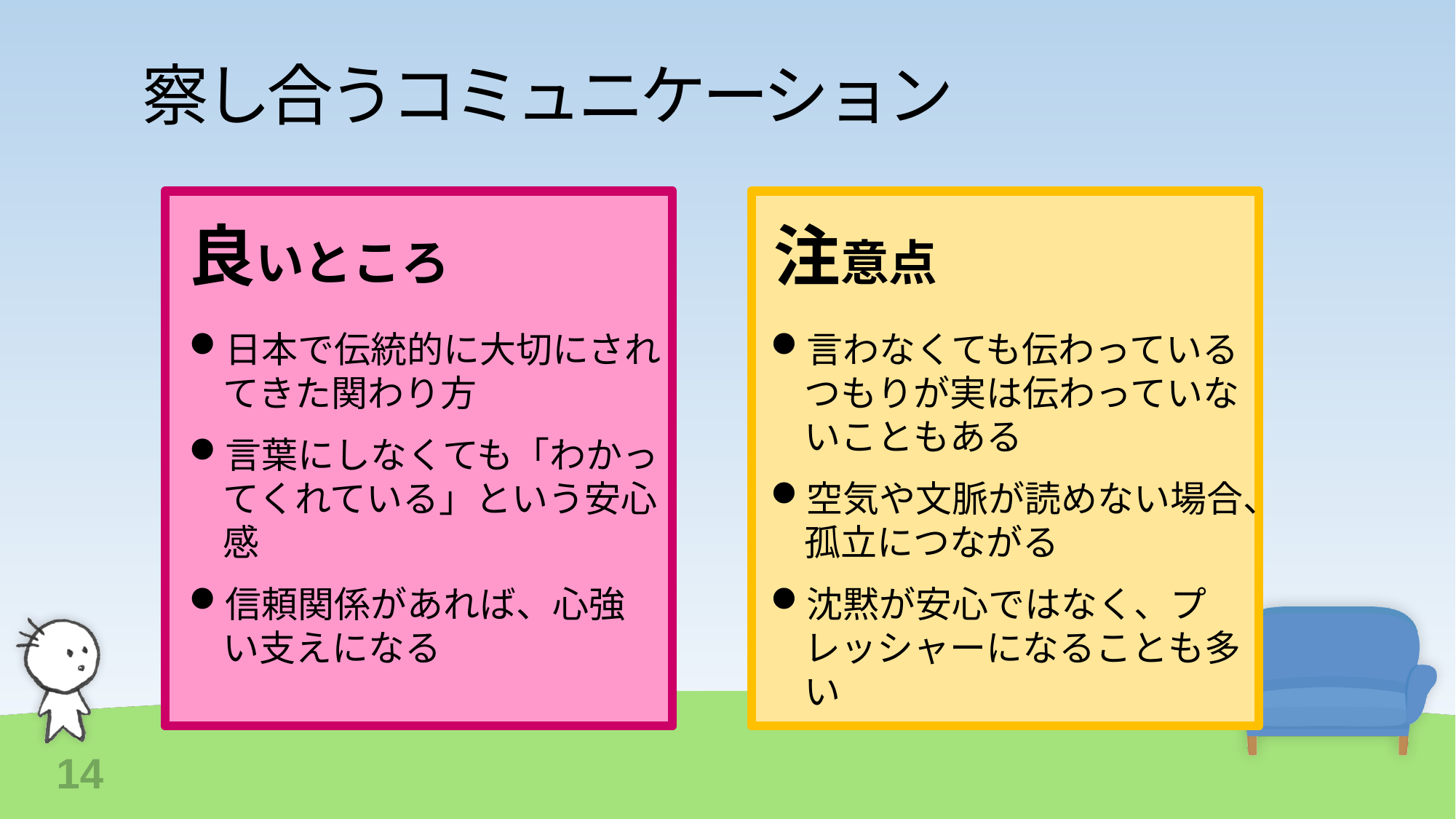

# 察し合うコミュニケーション

注意点
良いところ
日本で伝統的に大切にされてきた関わり方
言葉にしなくても「わかってくれている」という安心感
信頼関係があれば、心強い支えになる
言わなくても伝わっているつもりが実は伝わっていないこともある
空気や文脈が読めない場合、孤立につながる
沈黙が安心ではなく、プレッシャーになることも多い
14